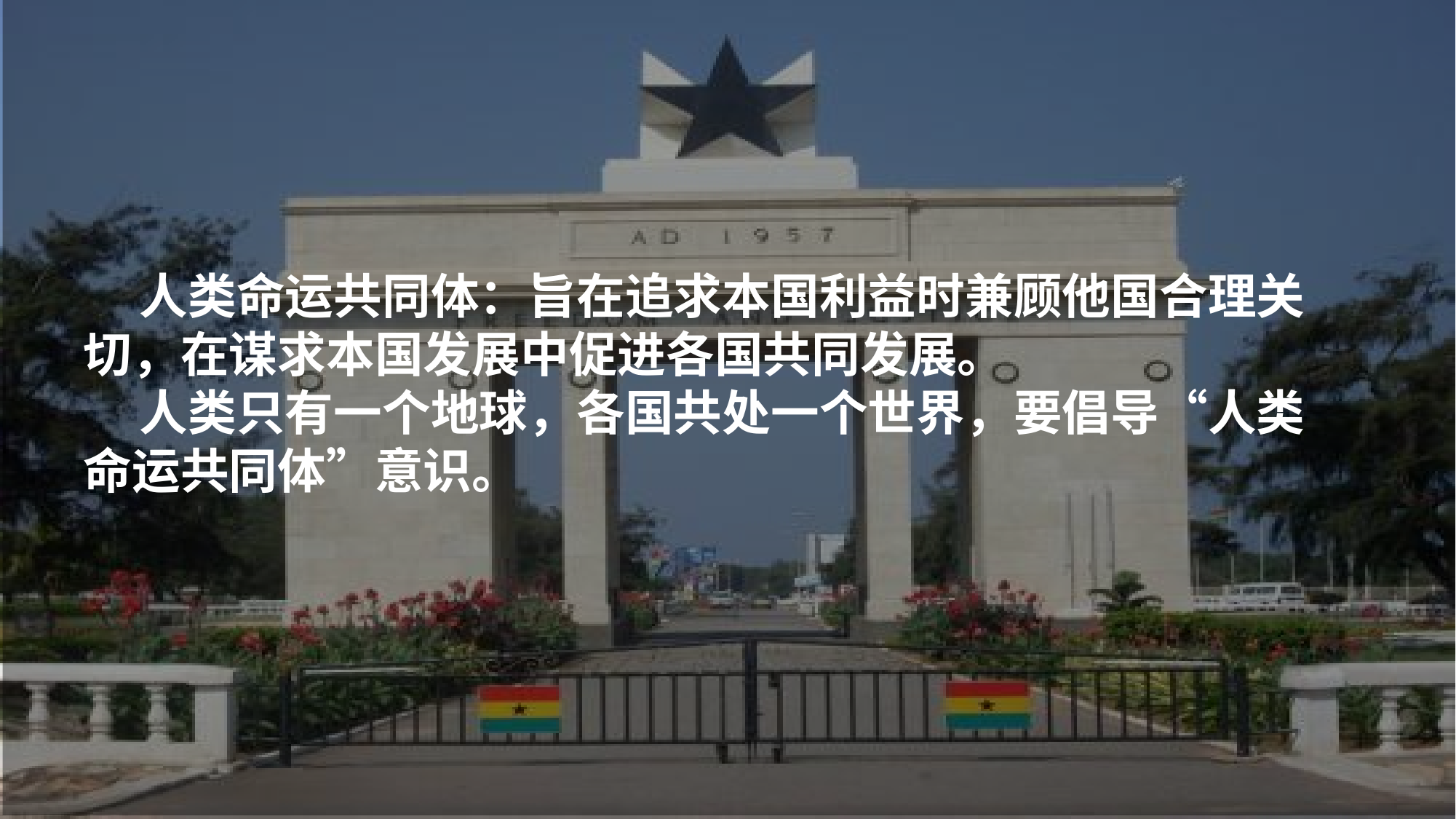

人类命运共同体：旨在追求本国利益时兼顾他国合理关切，在谋求本国发展中促进各国共同发展。
    人类只有一个地球，各国共处一个世界，要倡导“人类命运共同体”意识。